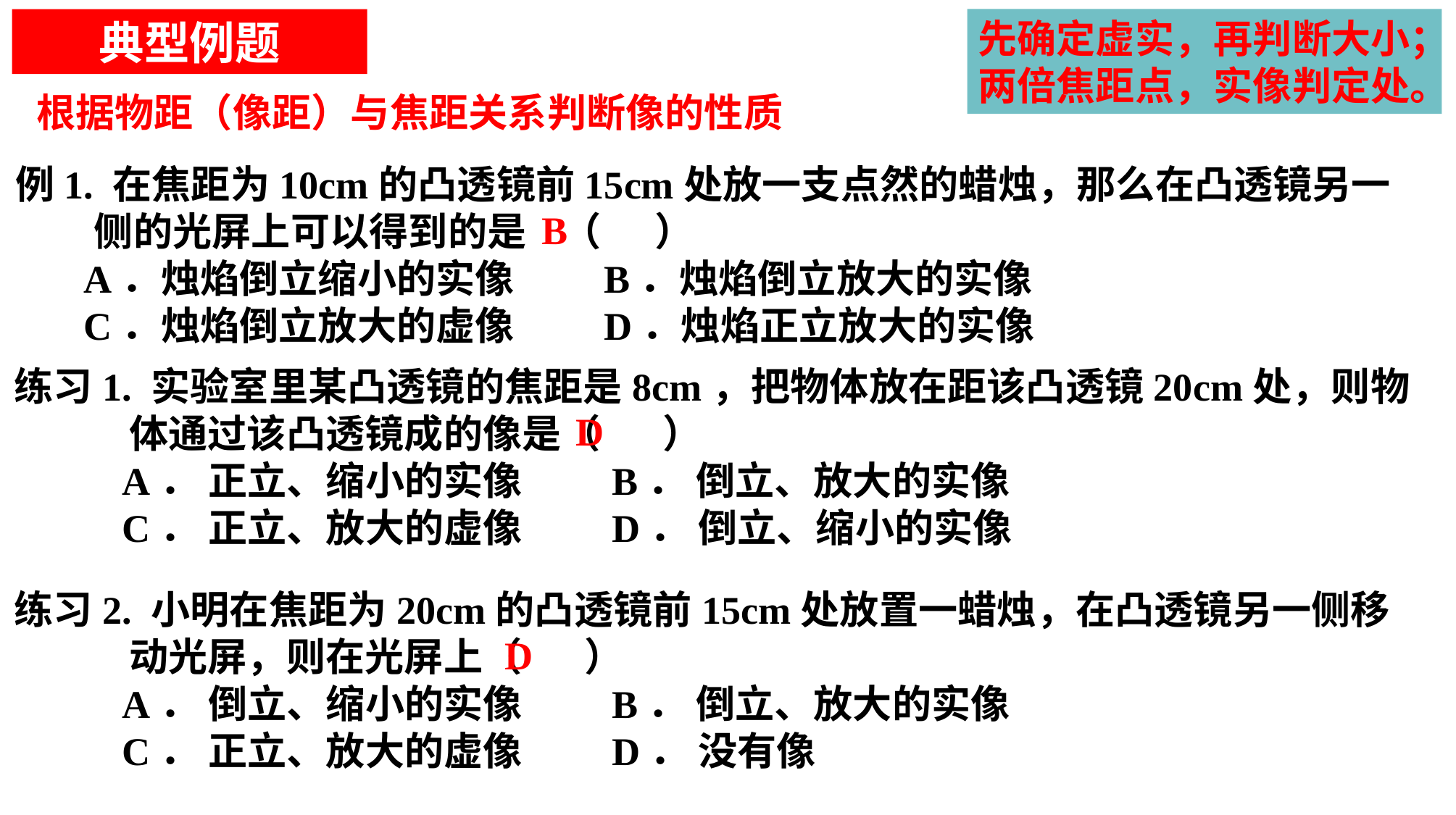

典型例题
先确定虚实，再判断大小；
两倍焦距点，实像判定处。
根据物距（像距）与焦距关系判断像的性质
例1. 在焦距为10cm的凸透镜前15cm处放一支点然的蜡烛，那么在凸透镜另一侧的光屏上可以得到的是    （      ）
       A．烛焰倒立缩小的实像         B．烛焰倒立放大的实像
       C．烛焰倒立放大的虚像         D．烛焰正立放大的实像
B
练习1. 实验室里某凸透镜的焦距是8cm，把物体放在距该凸透镜20cm处，则物体通过该凸透镜成的像是（       ）
           A． 正立、缩小的实像         B． 倒立、放大的实像
           C． 正立、放大的虚像         D． 倒立、缩小的实像
D
练习2. 小明在焦距为20cm的凸透镜前15cm处放置一蜡烛，在凸透镜另一侧移动光屏，则在光屏上（       ）
           A． 倒立、缩小的实像         B． 倒立、放大的实像
           C． 正立、放大的虚像         D． 没有像
D